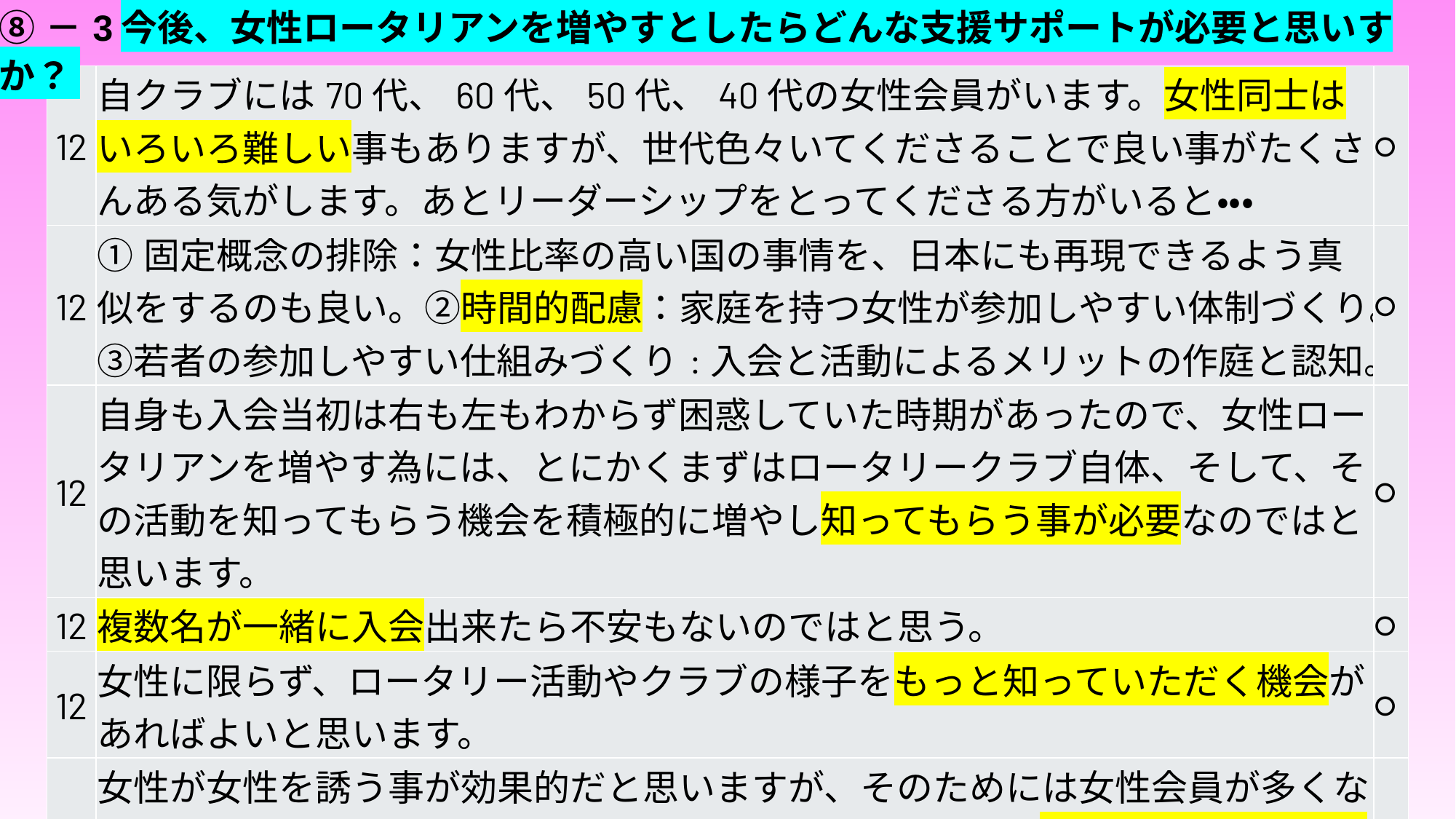

# ⑧－3今後、女性ロータリアンを増やすとしたらどんな支援サポートが必要と思いすか？
| 12 | 自クラブには70代、60代、50代、40代の女性会員がいます。女性同士はいろいろ難しい事もありますが、世代色々いてくださることで良い事がたくさんある気がします。あとリーダーシップをとってくださる方がいると・・・ | 〇 |
| --- | --- | --- |
| 12 | ①固定概念の排除：女性比率の高い国の事情を、日本にも再現できるよう真似をするのも良い。②時間的配慮：家庭を持つ女性が参加しやすい体制づくり。③若者の参加しやすい仕組みづくり:入会と活動によるメリットの作庭と認知。 | 〇 |
| 12 | 自身も入会当初は右も左もわからず困惑していた時期があったので、女性ロータリアンを増やす為には、とにかくまずはロータリークラブ自体、そして、その活動を知ってもらう機会を積極的に増やし知ってもらう事が必要なのではと思います。 | 〇 |
| 12 | 複数名が一緒に入会出来たら不安もないのではと思う。 | 〇 |
| 12 | 女性に限らず、ロータリー活動やクラブの様子をもっと知っていただく機会があればよいと思います。 | 〇 |
| 12 | 女性が女性を誘う事が効果的だと思いますが、そのためには女性会員が多くないと難しいですし…鶏か卵の理論になりますが、もう少し女性に特化した支援者の奉仕・支援（シングルマザー・ジェンダー・子育て・介護者・里親支援など）に力を入れると、それを支援している人たちは女性が多いと思いますので、共感されるかもしれません。 | 〇 |